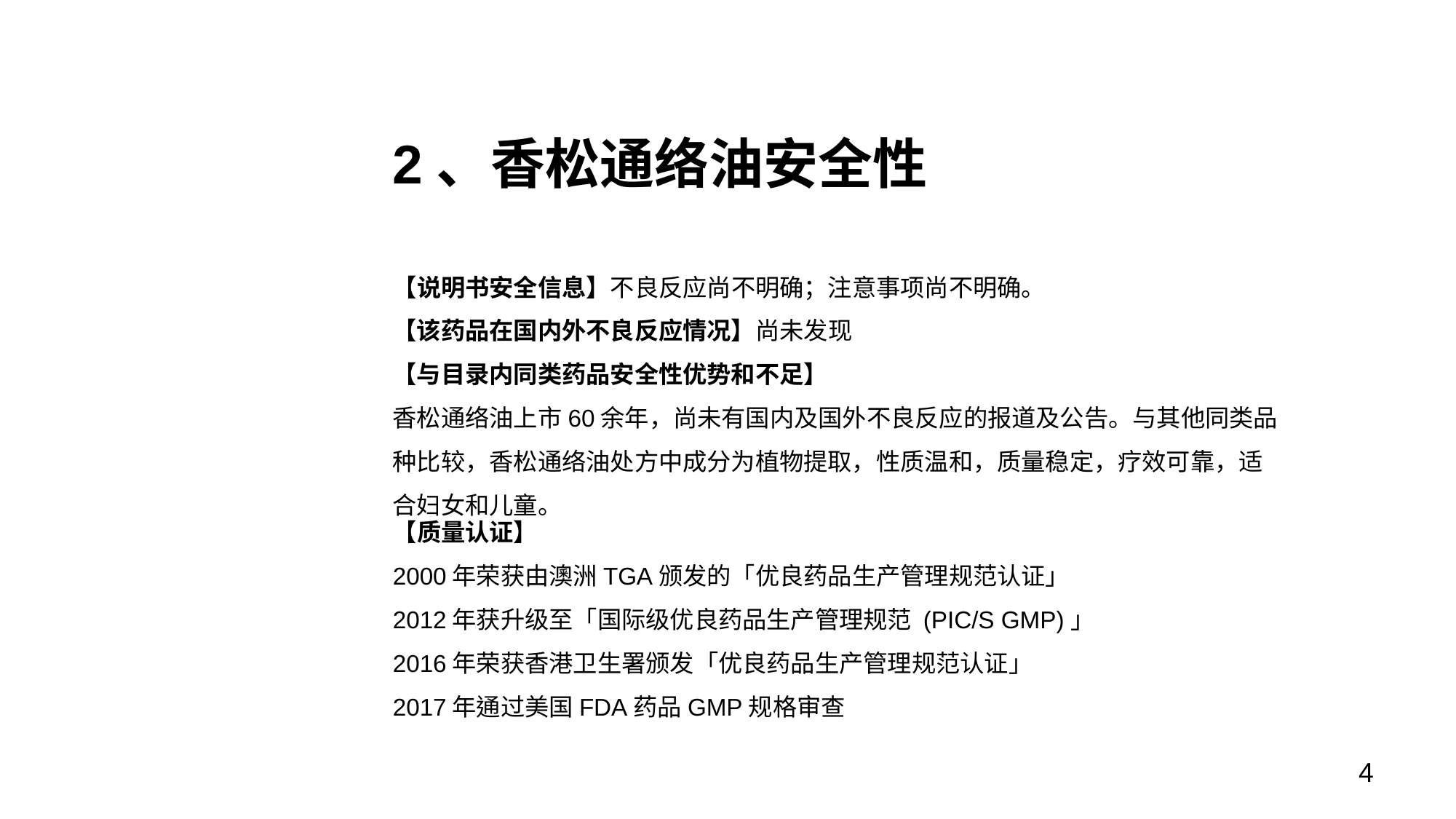

2、香松通络油安全性
【说明书安全信息】不良反应尚不明确；注意事项尚不明确。
【该药品在国内外不良反应情况】尚未发现
【与目录内同类药品安全性优势和不足】
香松通络油上市60余年，尚未有国内及国外不良反应的报道及公告。与其他同类品
种比较，香松通络油处方中成分为植物提取，性质温和，质量稳定，疗效可靠，适
合妇女和儿童。

【质量认证】
2000年荣获由澳洲TGA颁发的「优良药品生产管理规范认证」
2012年获升级至「国际级优良药品生产管理规范 (PIC/S GMP)」
2016年荣获香港卫生署颁发「优良药品生产管理规范认证」
2017年通过美国FDA药品GMP规格审查
4